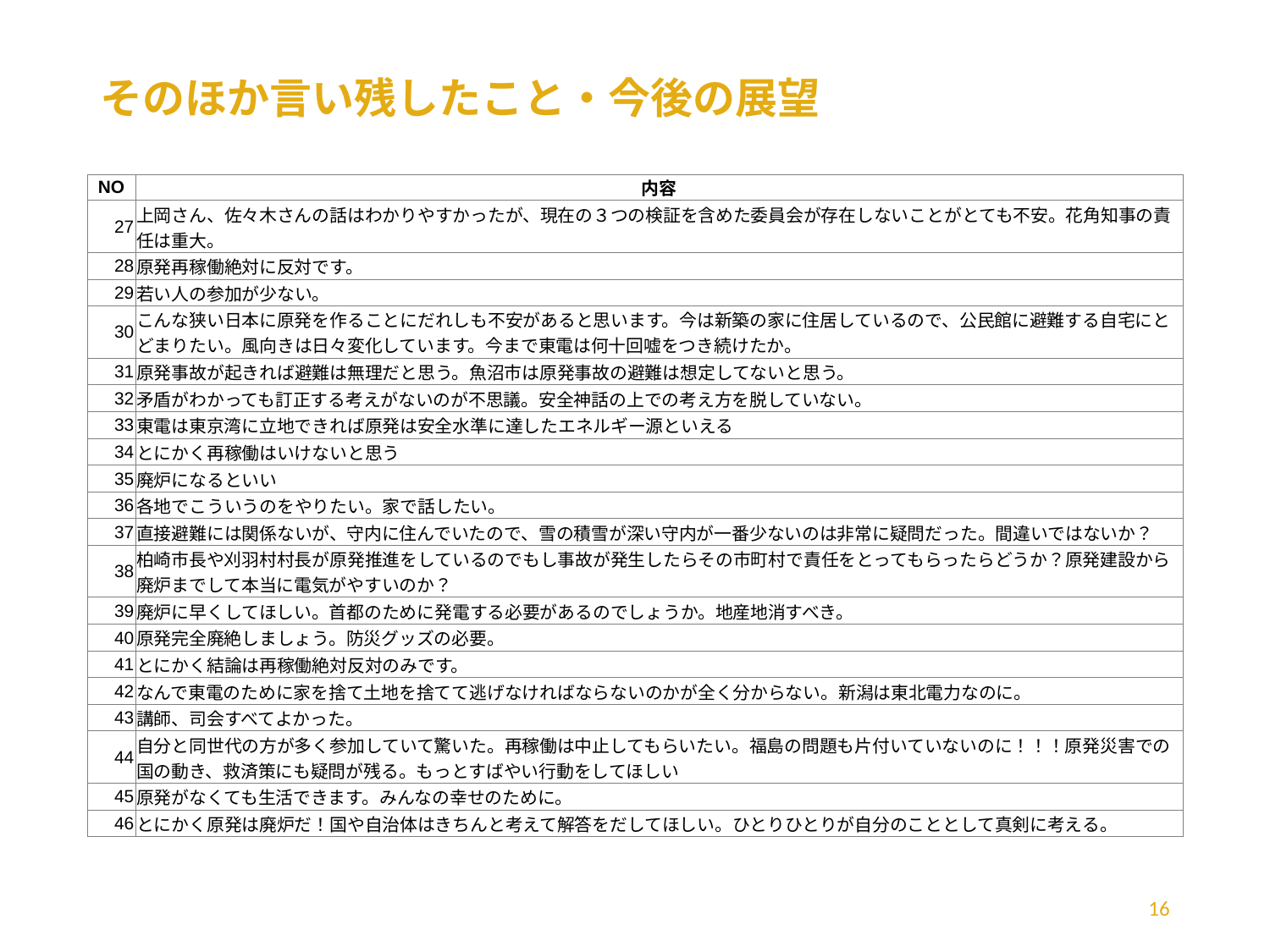

# そのほか言い残したこと・今後の展望
| NO | 内容 |
| --- | --- |
| 27 | 上岡さん、佐々木さんの話はわかりやすかったが、現在の３つの検証を含めた委員会が存在しないことがとても不安。花角知事の責任は重大。 |
| 28 | 原発再稼働絶対に反対です。 |
| 29 | 若い人の参加が少ない。 |
| 30 | こんな狭い日本に原発を作ることにだれしも不安があると思います。今は新築の家に住居しているので、公民館に避難する自宅にとどまりたい。風向きは日々変化しています。今まで東電は何十回嘘をつき続けたか。 |
| 31 | 原発事故が起きれば避難は無理だと思う。魚沼市は原発事故の避難は想定してないと思う。 |
| 32 | 矛盾がわかっても訂正する考えがないのが不思議。安全神話の上での考え方を脱していない。 |
| 33 | 東電は東京湾に立地できれば原発は安全水準に達したエネルギー源といえる |
| 34 | とにかく再稼働はいけないと思う |
| 35 | 廃炉になるといい |
| 36 | 各地でこういうのをやりたい。家で話したい。 |
| 37 | 直接避難には関係ないが、守内に住んでいたので、雪の積雪が深い守内が一番少ないのは非常に疑問だった。間違いではないか？ |
| 38 | 柏崎市長や刈羽村村長が原発推進をしているのでもし事故が発生したらその市町村で責任をとってもらったらどうか？原発建設から廃炉までして本当に電気がやすいのか？ |
| 39 | 廃炉に早くしてほしい。首都のために発電する必要があるのでしょうか。地産地消すべき。 |
| 40 | 原発完全廃絶しましょう。防災グッズの必要。 |
| 41 | とにかく結論は再稼働絶対反対のみです。 |
| 42 | なんで東電のために家を捨て土地を捨てて逃げなければならないのかが全く分からない。新潟は東北電力なのに。 |
| 43 | 講師、司会すべてよかった。 |
| 44 | 自分と同世代の方が多く参加していて驚いた。再稼働は中止してもらいたい。福島の問題も片付いていないのに！！！原発災害での国の動き、救済策にも疑問が残る。もっとすばやい行動をしてほしい |
| 45 | 原発がなくても生活できます。みんなの幸せのために。 |
| 46 | とにかく原発は廃炉だ！国や自治体はきちんと考えて解答をだしてほしい。ひとりひとりが自分のこととして真剣に考える。 |
16